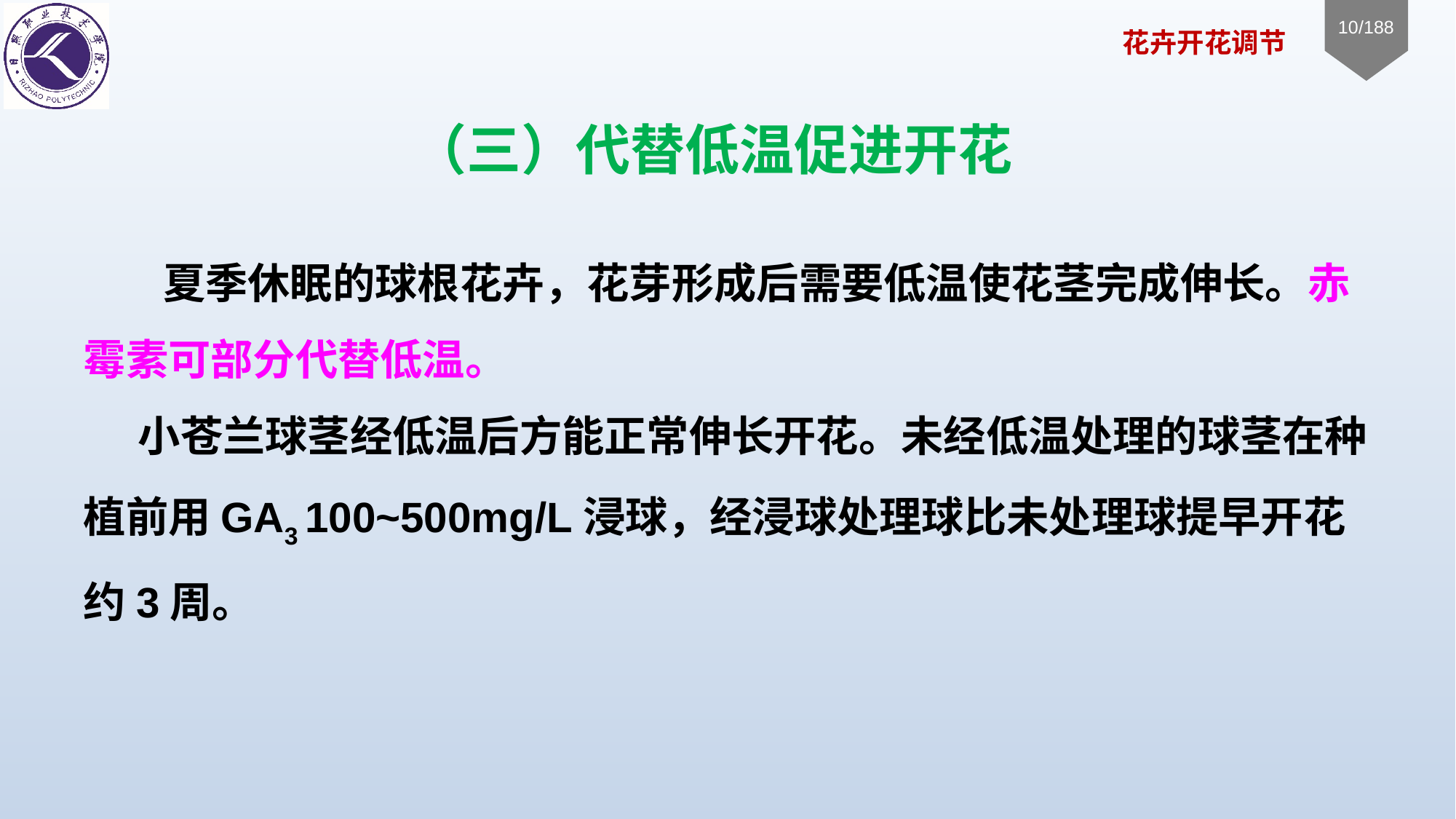

# （三）代替低温促进开花
  夏季休眠的球根花卉，花芽形成后需要低温使花茎完成伸长。赤霉素可部分代替低温。
小苍兰球茎经低温后方能正常伸长开花。未经低温处理的球茎在种植前用GA3 100~500mg/L浸球，经浸球处理球比未处理球提早开花约3周。